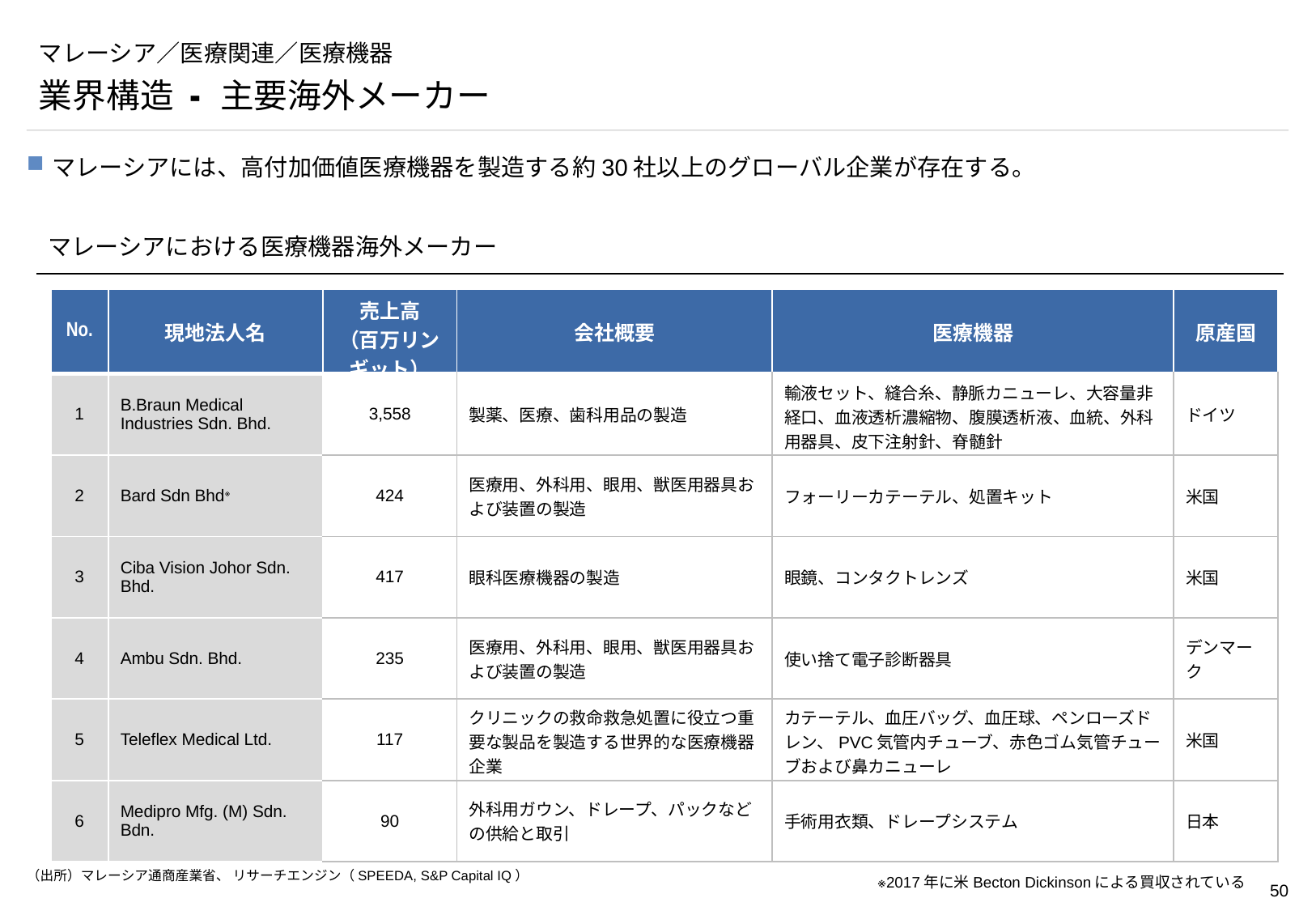

# マレーシア／医療関連／医療機器
業界構造 - 主要海外メーカー
マレーシアには、高付加価値医療機器を製造する約30社以上のグローバル企業が存在する。
マレーシアにおける医療機器海外メーカー
| No. | 現地法人名 | 売上高 （百万リンギット） | 会社概要 | 医療機器 | 原産国 |
| --- | --- | --- | --- | --- | --- |
| 1 | B.Braun Medical Industries Sdn. Bhd. | 3,558 | 製薬、医療、歯科用品の製造 | 輸液セット、縫合糸、静脈カニューレ、大容量非経口、血液透析濃縮物、腹膜透析液、血統、外科用器具、皮下注射針、脊髄針 | ドイツ |
| 2 | Bard Sdn Bhd※ | 424 | 医療用、外科用、眼用、獣医用器具および装置の製造 | フォーリーカテーテル、処置キット | 米国 |
| 3 | Ciba Vision Johor Sdn. Bhd. | 417 | 眼科医療機器の製造 | 眼鏡、コンタクトレンズ | 米国 |
| 4 | Ambu Sdn. Bhd. | 235 | 医療用、外科用、眼用、獣医用器具および装置の製造 | 使い捨て電子診断器具 | デンマーク |
| 5 | Teleflex Medical Ltd. | 117 | クリニックの救命救急処置に役立つ重要な製品を製造する世界的な医療機器企業 | カテーテル、血圧バッグ、血圧球、ペンローズドレン、PVC気管内チューブ、赤色ゴム気管チューブおよび鼻カニューレ | 米国 |
| 6 | Medipro Mfg. (M) Sdn. Bdn. | 90 | 外科用ガウン、ドレープ、パックなどの供給と取引 | 手術用衣類、ドレープシステム | 日本 |
（出所）マレーシア通商産業省、 リサーチエンジン（SPEEDA, S&P Capital IQ）
※2017年に米Becton Dickinsonによる買収されている